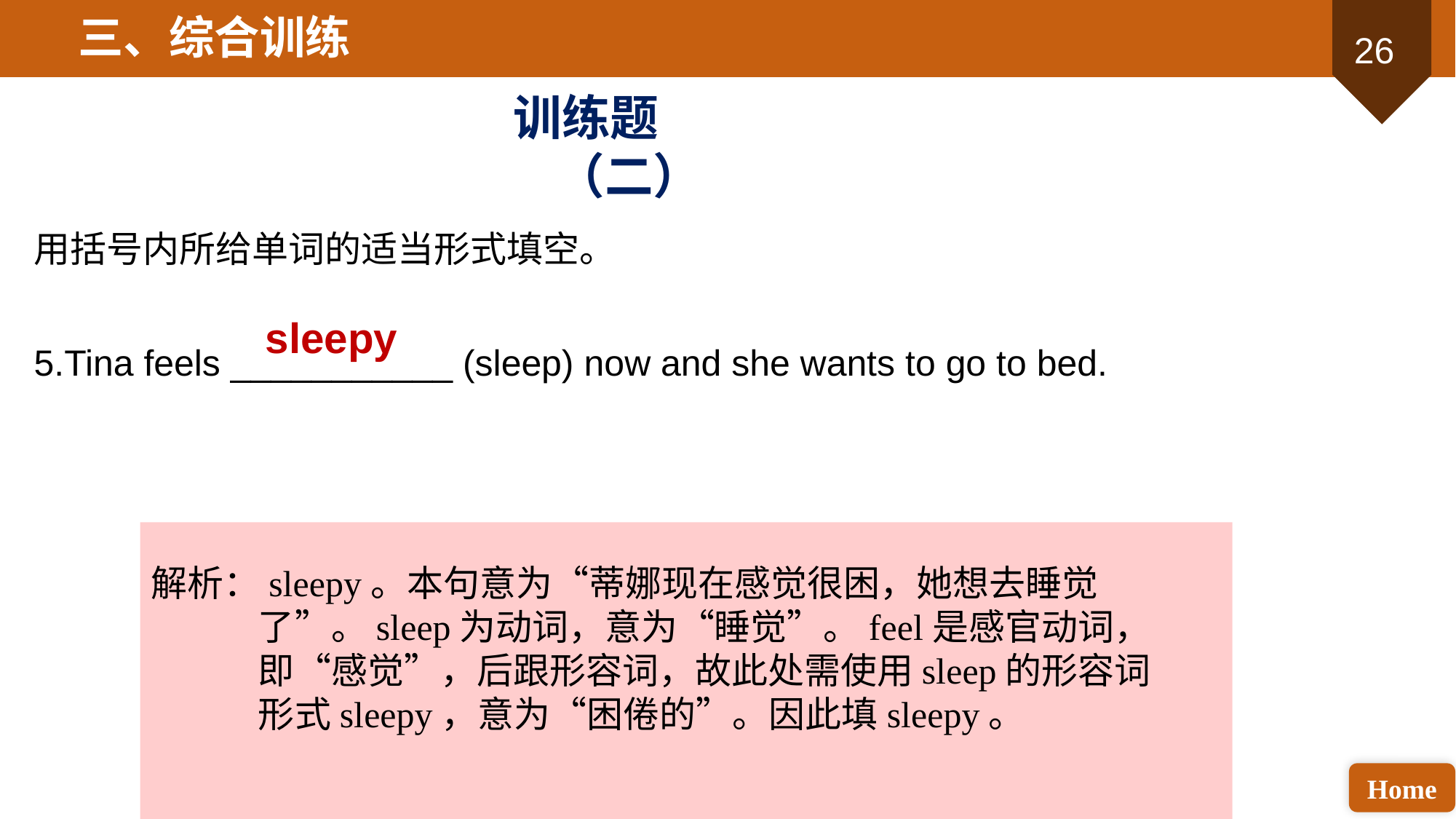

三、综合训练
训练题（二）
用括号内所给单词的适当形式填空。

5.Tina feels ___________ (sleep) now and she wants to go to bed.
sleepy

解析：sleepy。本句意为“蒂娜现在感觉很困，她想去睡觉了”。sleep为动词，意为“睡觉”。feel是感官动词，即“感觉”，后跟形容词，故此处需使用sleep的形容词形式sleepy，意为“困倦的”。因此填sleepy。